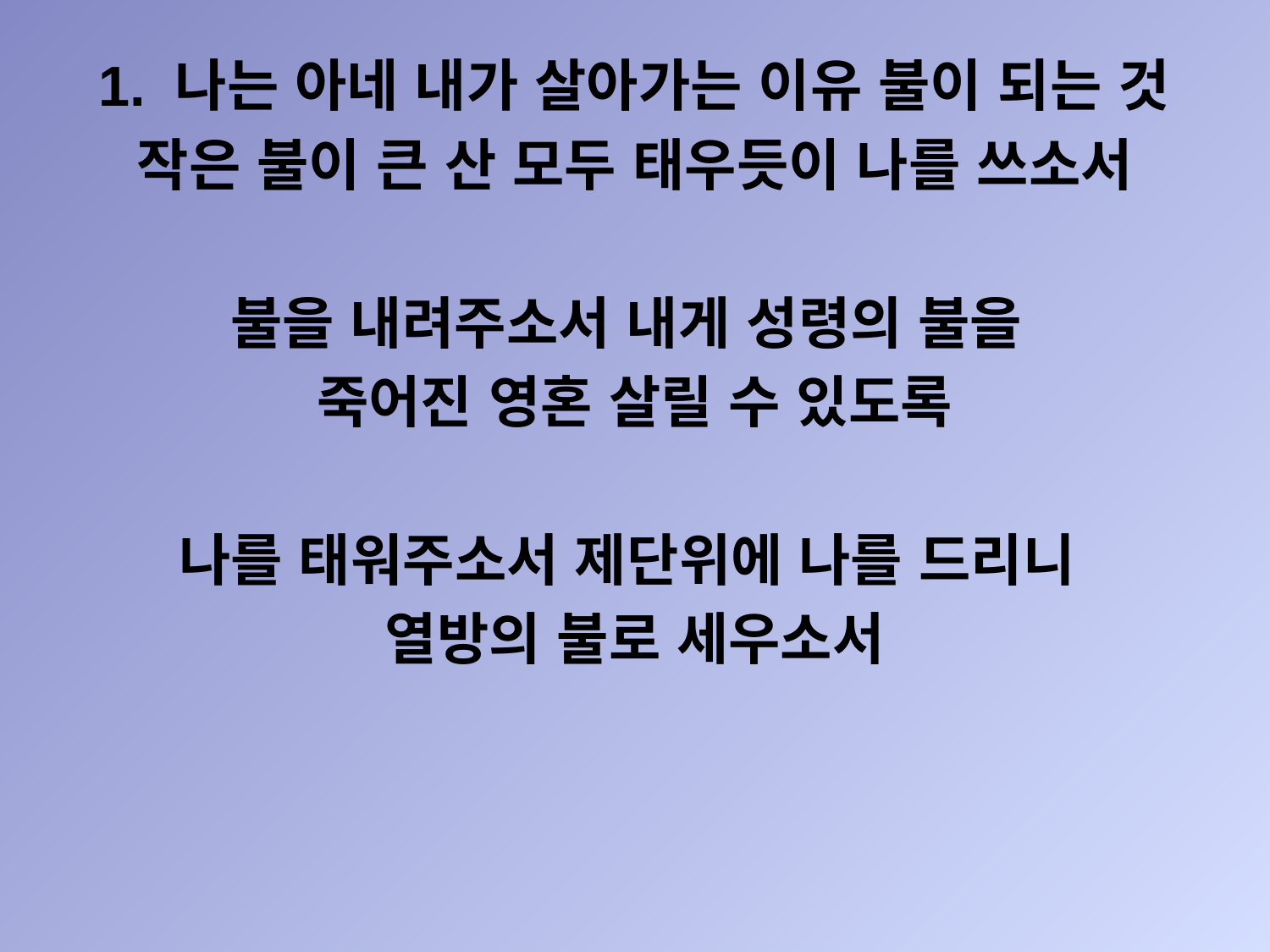

1. 나는 아네 내가 살아가는 이유 불이 되는 것
작은 불이 큰 산 모두 태우듯이 나를 쓰소서

불을 내려주소서 내게 성령의 불을
죽어진 영혼 살릴 수 있도록

나를 태워주소서 제단위에 나를 드리니
열방의 불로 세우소서